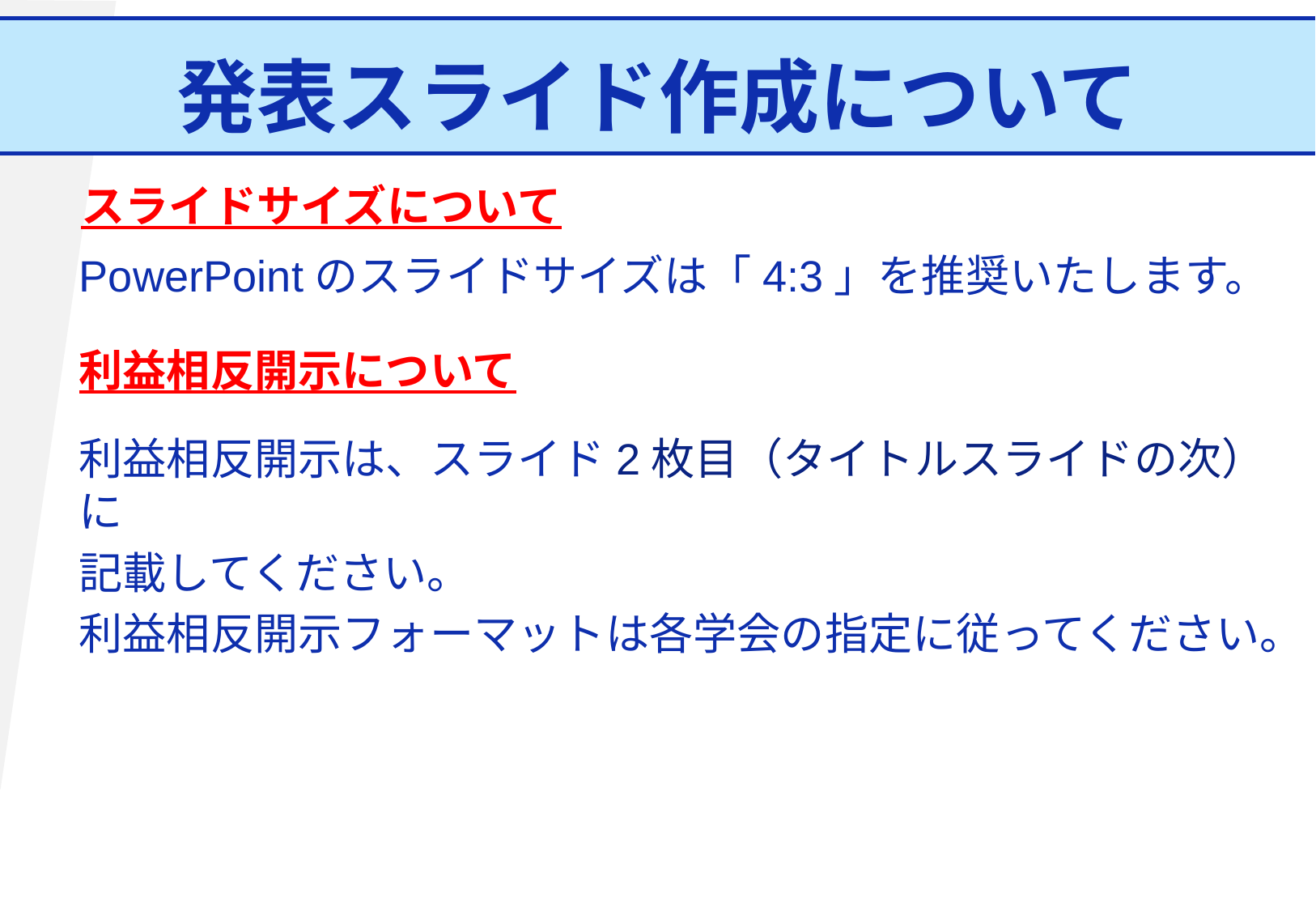

# 発表スライド作成について

スライドサイズについて
PowerPointのスライドサイズは「4:3」を推奨いたします。

利益相反開示について
利益相反開示は、スライド2枚目（タイトルスライドの次）に
記載してください。
利益相反開示フォーマットは各学会の指定に従ってください。